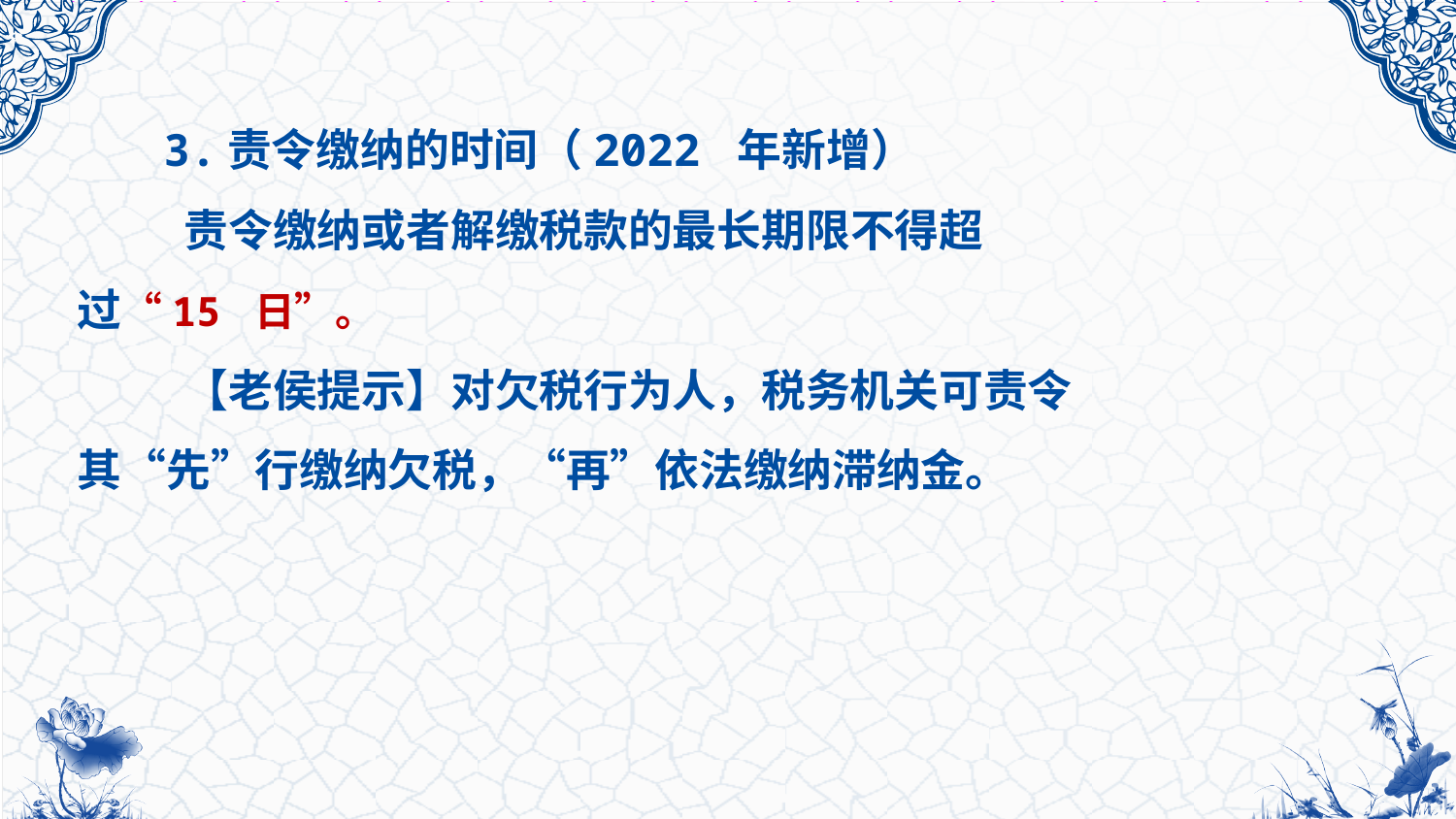

3.责令缴纳的时间（2022 年新增）
 责令缴纳或者解缴税款的最长期限不得超过“15 日”。
 【老侯提示】对欠税行为人，税务机关可责令其“先”行缴纳欠税，“再”依法缴纳滞纳金。